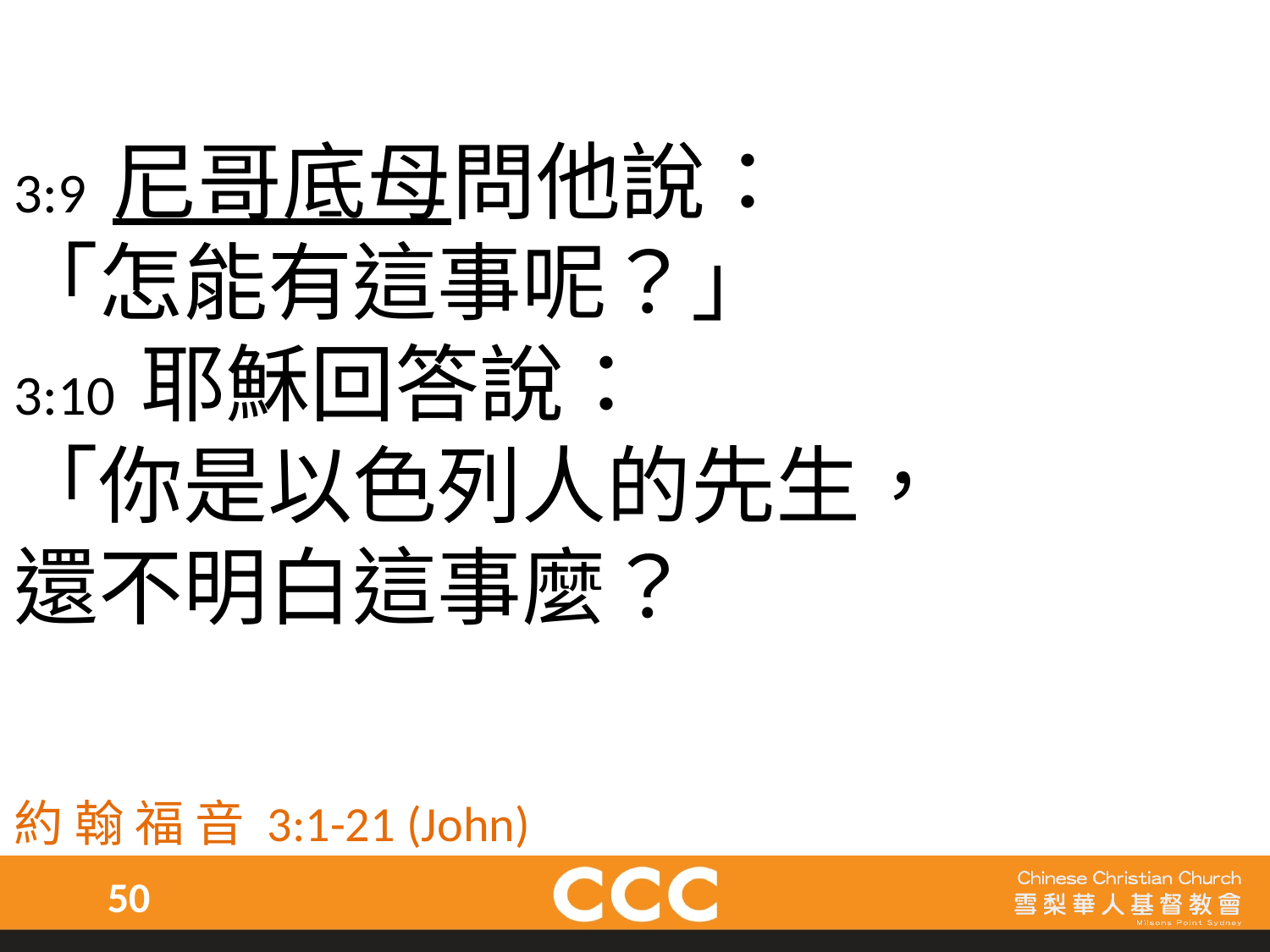

3:9 尼哥底母問他說：
「怎能有這事呢？」
3:10 耶穌回答說：
「你是以色列人的先生，
還不明白這事麼？
約 翰 福 音 3:1-21 (John)
50